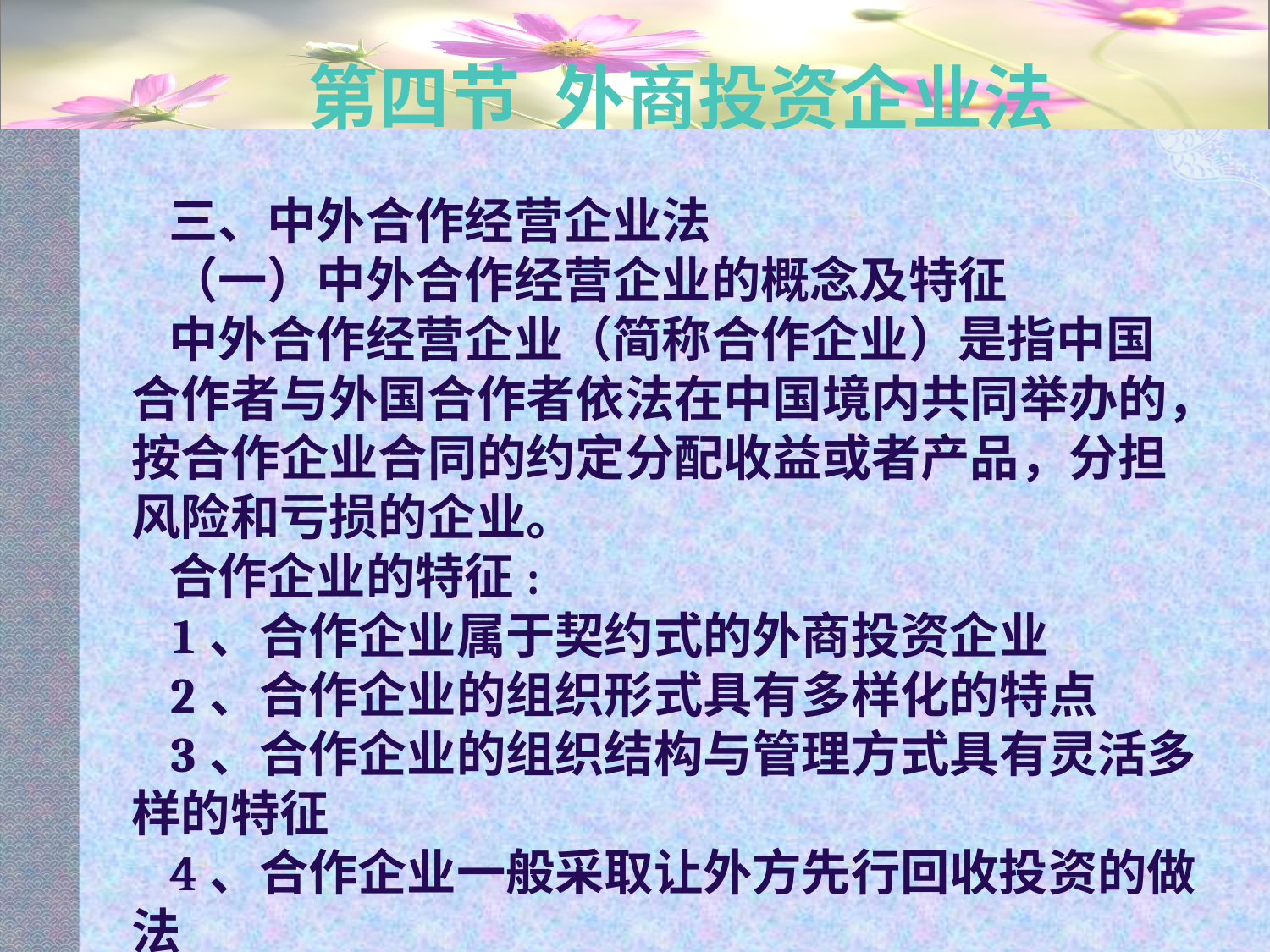

# 第四节  外商投资企业法
三、中外合作经营企业法
（一）中外合作经营企业的概念及特征
中外合作经营企业（简称合作企业）是指中国合作者与外国合作者依法在中国境内共同举办的，按合作企业合同的约定分配收益或者产品，分担风险和亏损的企业。
合作企业的特征:
1、合作企业属于契约式的外商投资企业
2、合作企业的组织形式具有多样化的特点
3、合作企业的组织结构与管理方式具有灵活多样的特征
4、合作企业一般采取让外方先行回收投资的做法